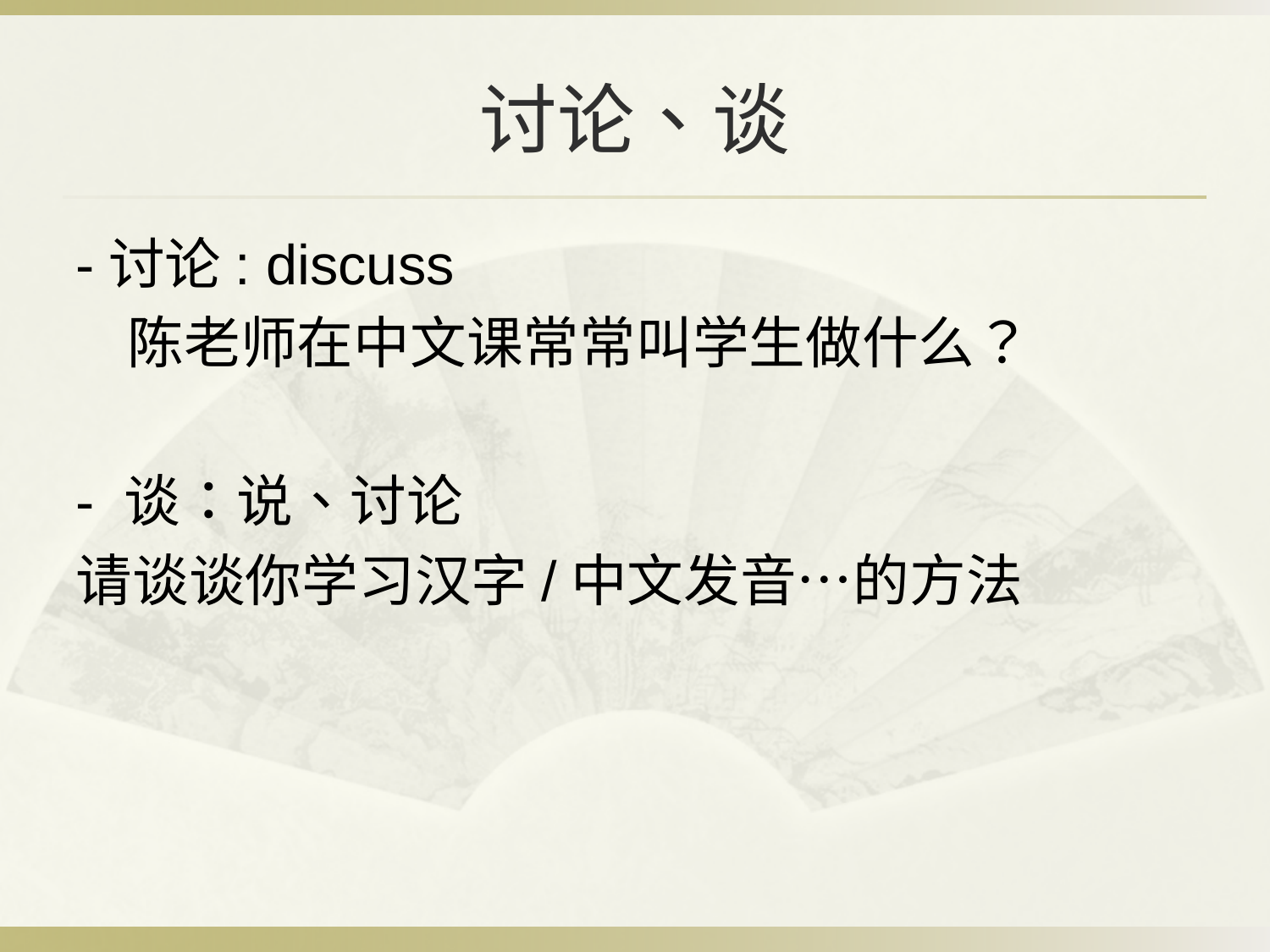

# 讨论、谈
-讨论: discuss
   陈老师在中文课常常叫学生做什么？

- 谈：说、讨论
请谈谈你学习汉字/中文发音…的方法